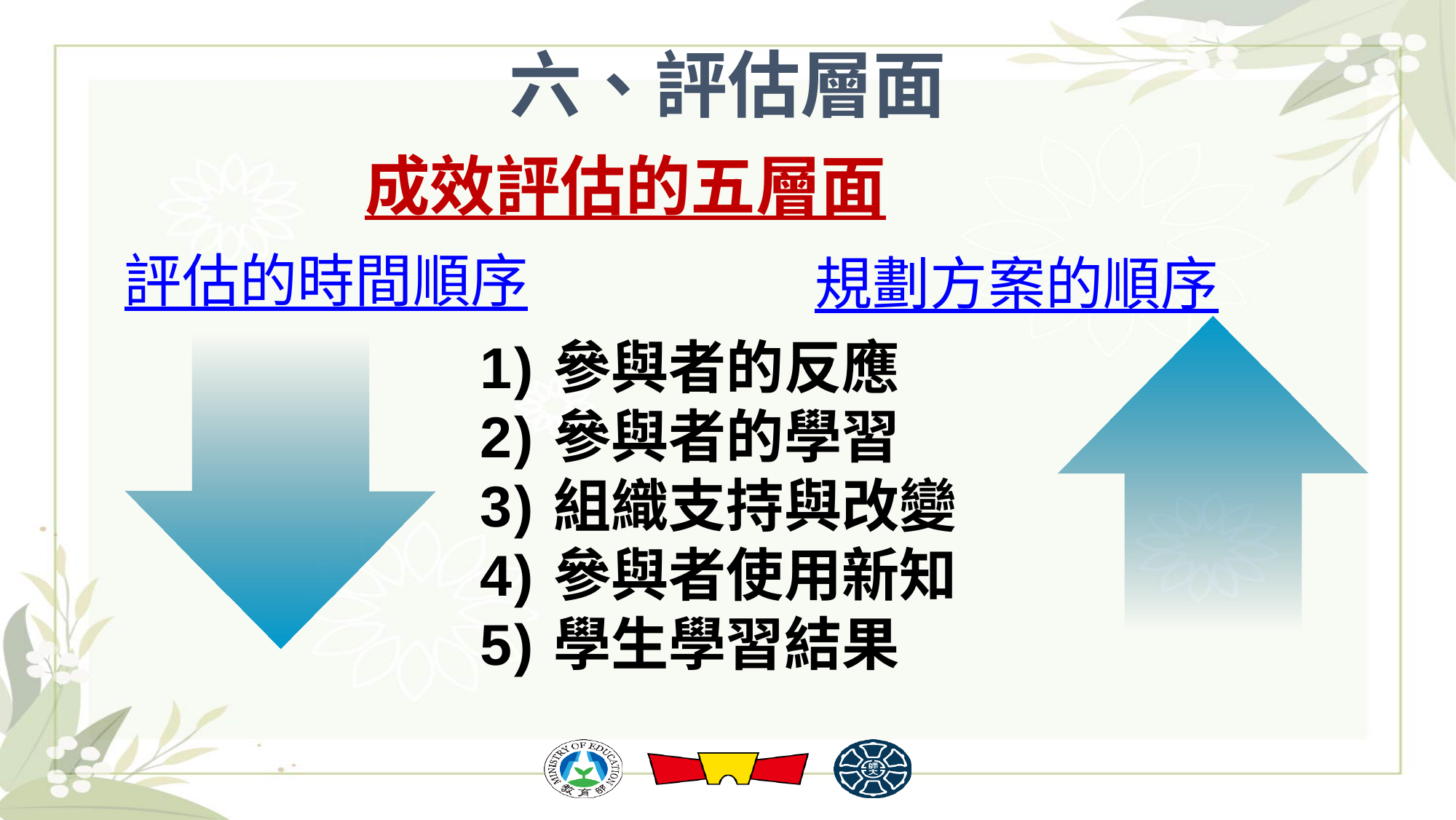

六、評估層面
成效評估的五層面
評估的時間順序
規劃方案的順序

參與者的反應
參與者的學習
組織支持與改變
參與者使用新知
學生學習結果